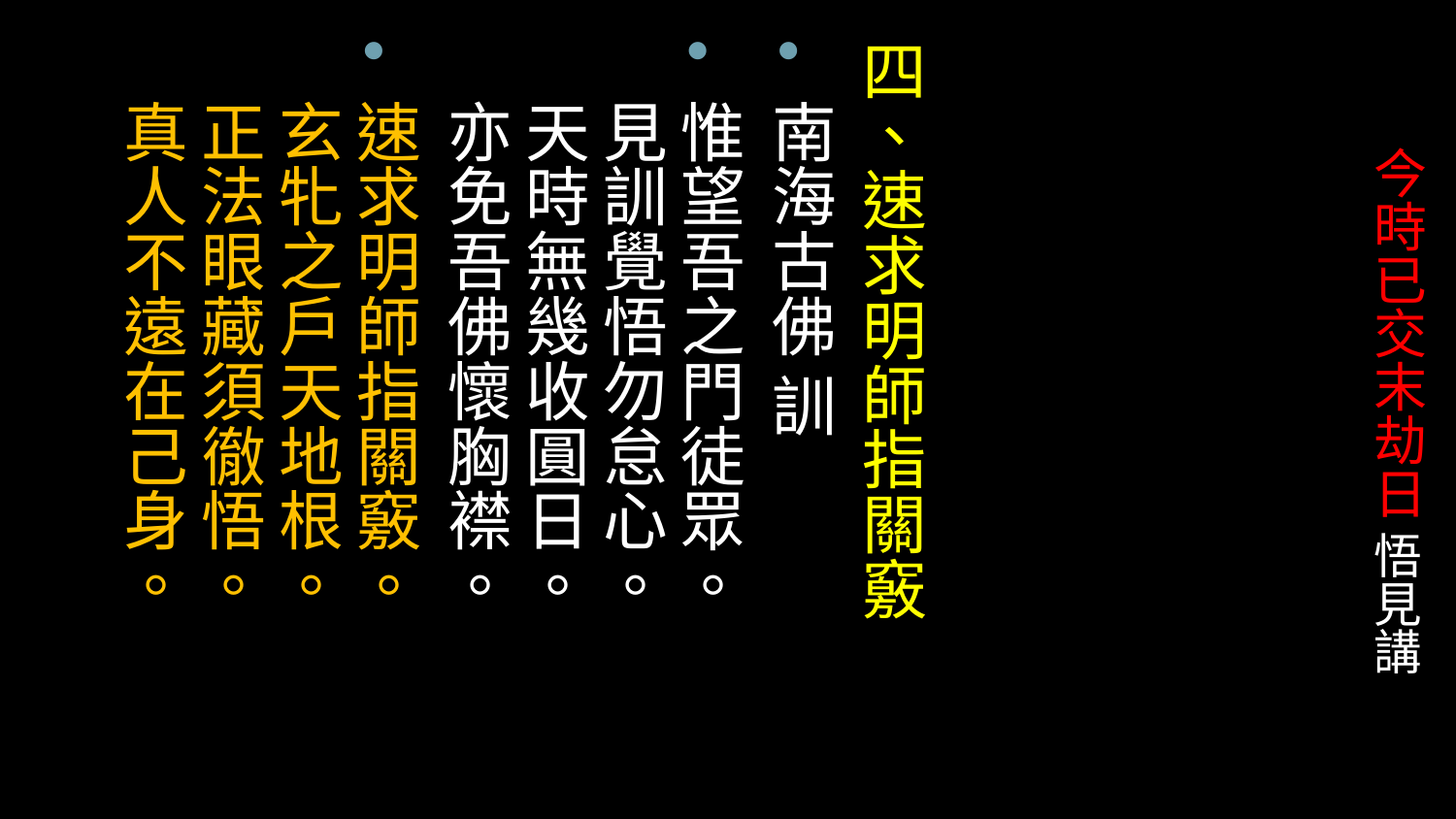

四、速求明師指關竅
南海古佛 訓
惟望吾之門徒眾。
見訓覺悟勿怠心。
天時無幾收圓日。
亦免吾佛懷胸襟。
速求明師指關竅。
玄牝之戶天地根。
正法眼藏須徹悟。
真人不遠在己身。

# 今時已交末劫日 悟見講